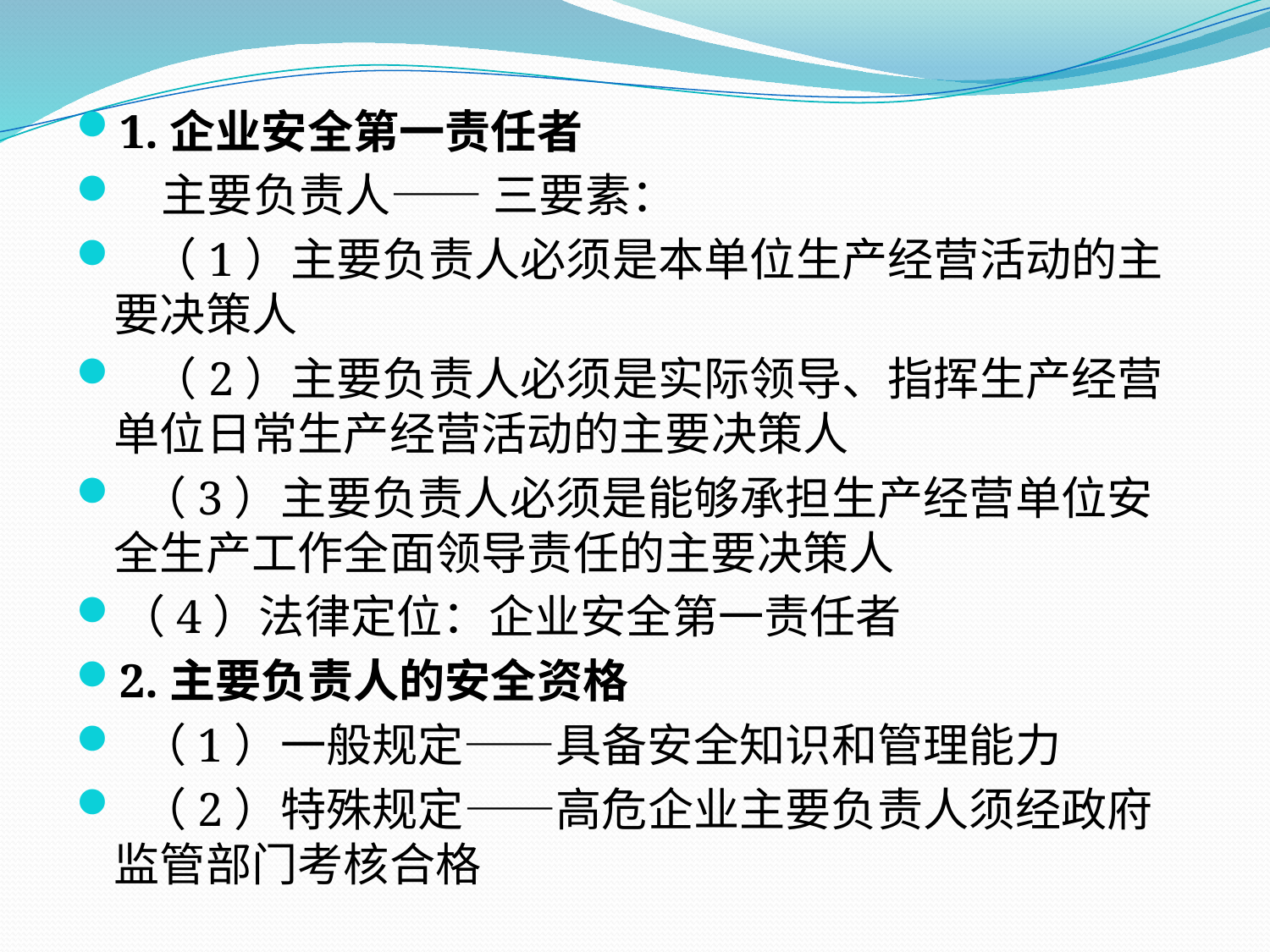

1.企业安全第一责任者
   主要负责人—— 三要素：
  （1）主要负责人必须是本单位生产经营活动的主要决策人
  （2）主要负责人必须是实际领导、指挥生产经营单位日常生产经营活动的主要决策人
 （3）主要负责人必须是能够承担生产经营单位安全生产工作全面领导责任的主要决策人
（4）法律定位：企业安全第一责任者
2.主要负责人的安全资格
 （1）一般规定——具备安全知识和管理能力
 （2）特殊规定——高危企业主要负责人须经政府监管部门考核合格